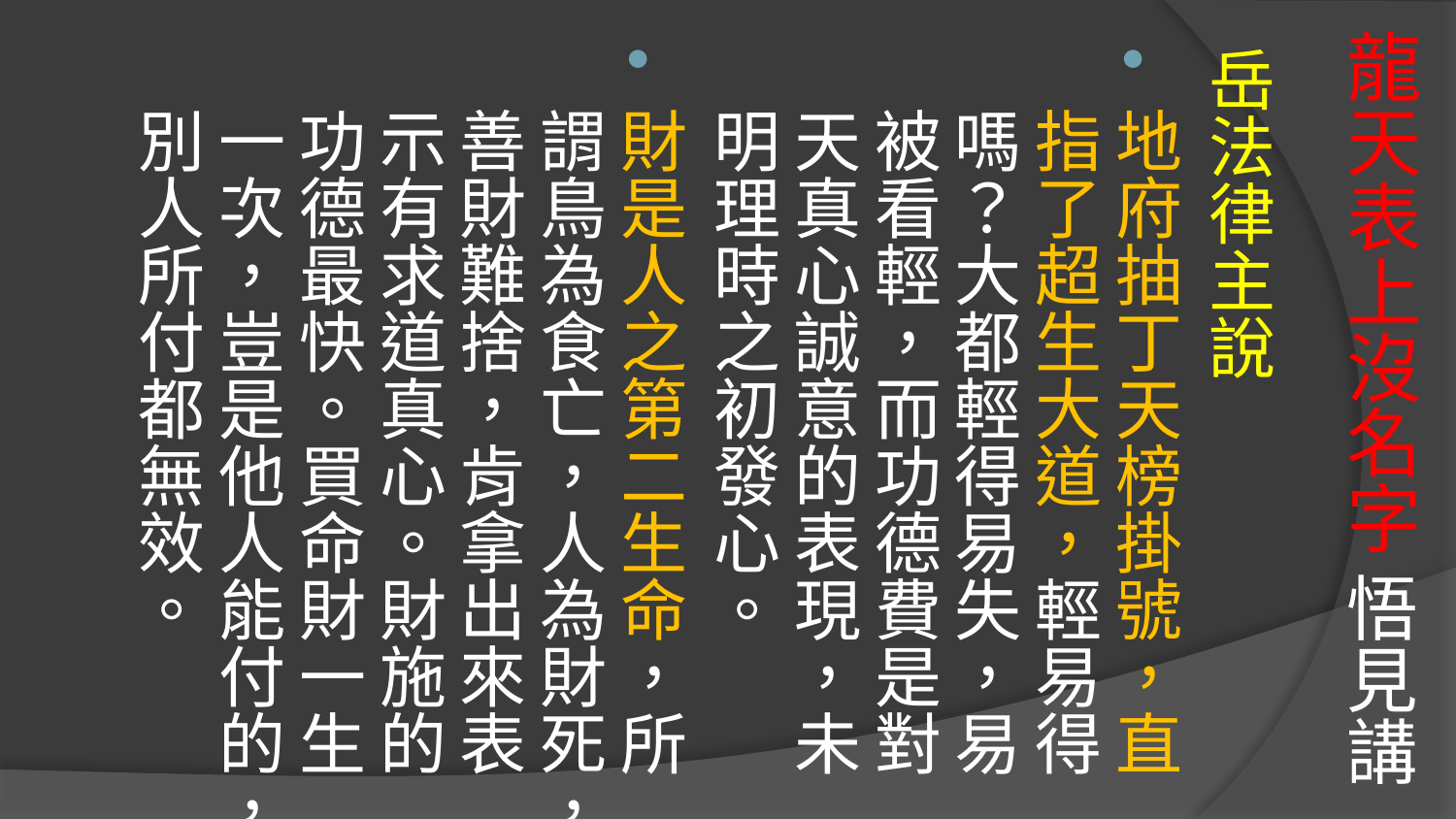

# 龍天表上沒名字 悟見講
岳法律主說
地府抽丁天榜掛號，直指了超生大道，輕易得嗎？大都輕得易失，易被看輕，而功德費是對天真心誠意的表現，未明理時之初發心。
財是人之第二生命，所謂鳥為食亡，人為財死，善財難捨，肯拿出來表示有求道真心。財施的功德最快。買命財一生一次，豈是他人能付的，別人所付都無效。